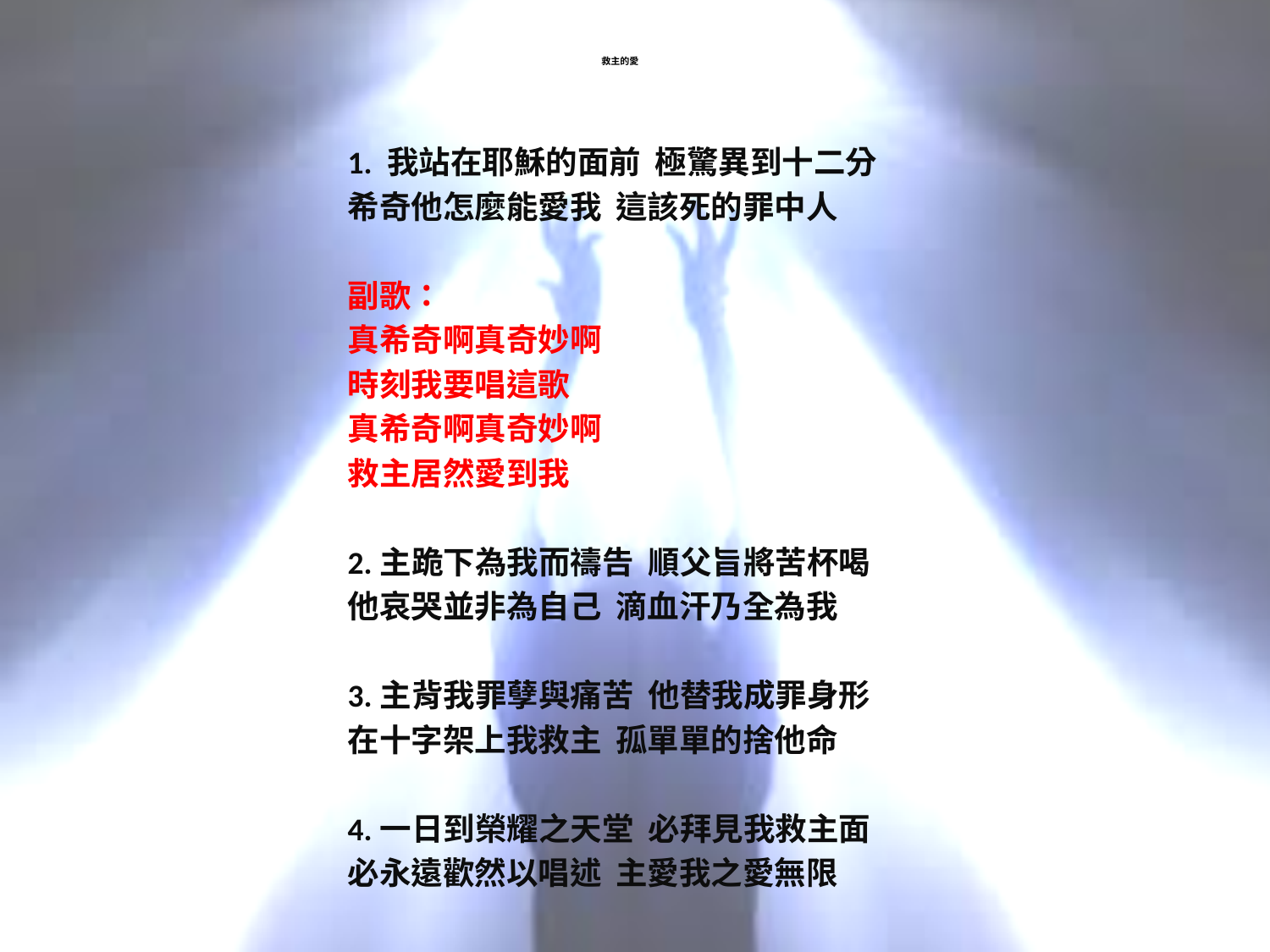

# 救主的愛
1. 我站在耶穌的面前  極驚異到十二分
希奇他怎麼能愛我  這該死的罪中人

副歌：
真希奇啊真奇妙啊
時刻我要唱這歌
真希奇啊真奇妙啊
救主居然愛到我

2.主跪下為我而禱告  順父旨將苦杯喝
他哀哭並非為自己  滴血汗乃全為我

3.主背我罪孽與痛苦  他替我成罪身形
在十字架上我救主  孤單單的捨他命

4.一日到榮耀之天堂  必拜見我救主面
必永遠歡然以唱述  主愛我之愛無限